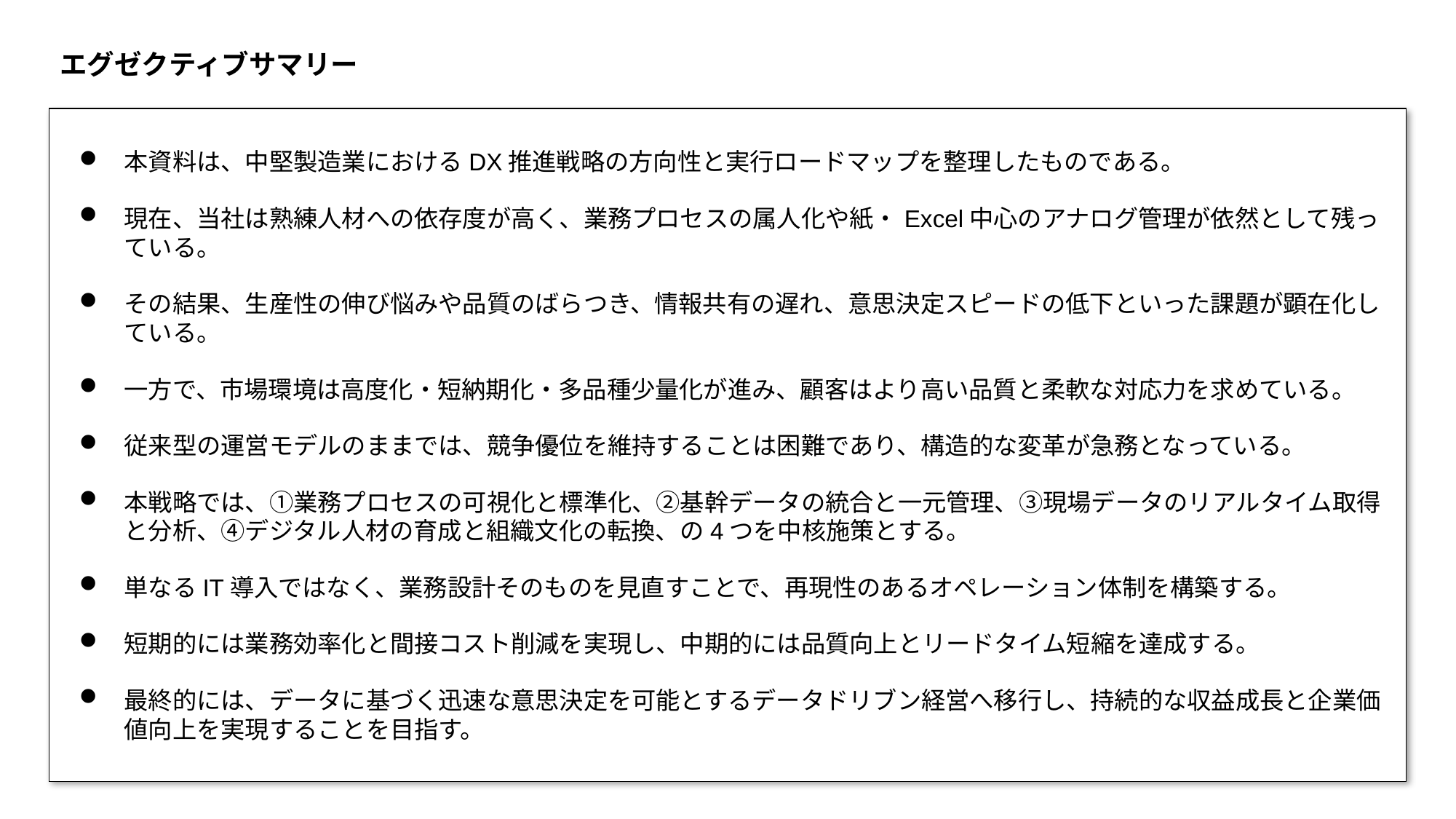

エグゼクティブサマリー
本資料は、中堅製造業におけるDX推進戦略の方向性と実行ロードマップを整理したものである。
現在、当社は熟練人材への依存度が高く、業務プロセスの属人化や紙・Excel中心のアナログ管理が依然として残っている。
その結果、生産性の伸び悩みや品質のばらつき、情報共有の遅れ、意思決定スピードの低下といった課題が顕在化している。
一方で、市場環境は高度化・短納期化・多品種少量化が進み、顧客はより高い品質と柔軟な対応力を求めている。
従来型の運営モデルのままでは、競争優位を維持することは困難であり、構造的な変革が急務となっている。
本戦略では、①業務プロセスの可視化と標準化、②基幹データの統合と一元管理、③現場データのリアルタイム取得と分析、④デジタル人材の育成と組織文化の転換、の4つを中核施策とする。
単なるIT導入ではなく、業務設計そのものを見直すことで、再現性のあるオペレーション体制を構築する。
短期的には業務効率化と間接コスト削減を実現し、中期的には品質向上とリードタイム短縮を達成する。
最終的には、データに基づく迅速な意思決定を可能とするデータドリブン経営へ移行し、持続的な収益成長と企業価値向上を実現することを目指す。